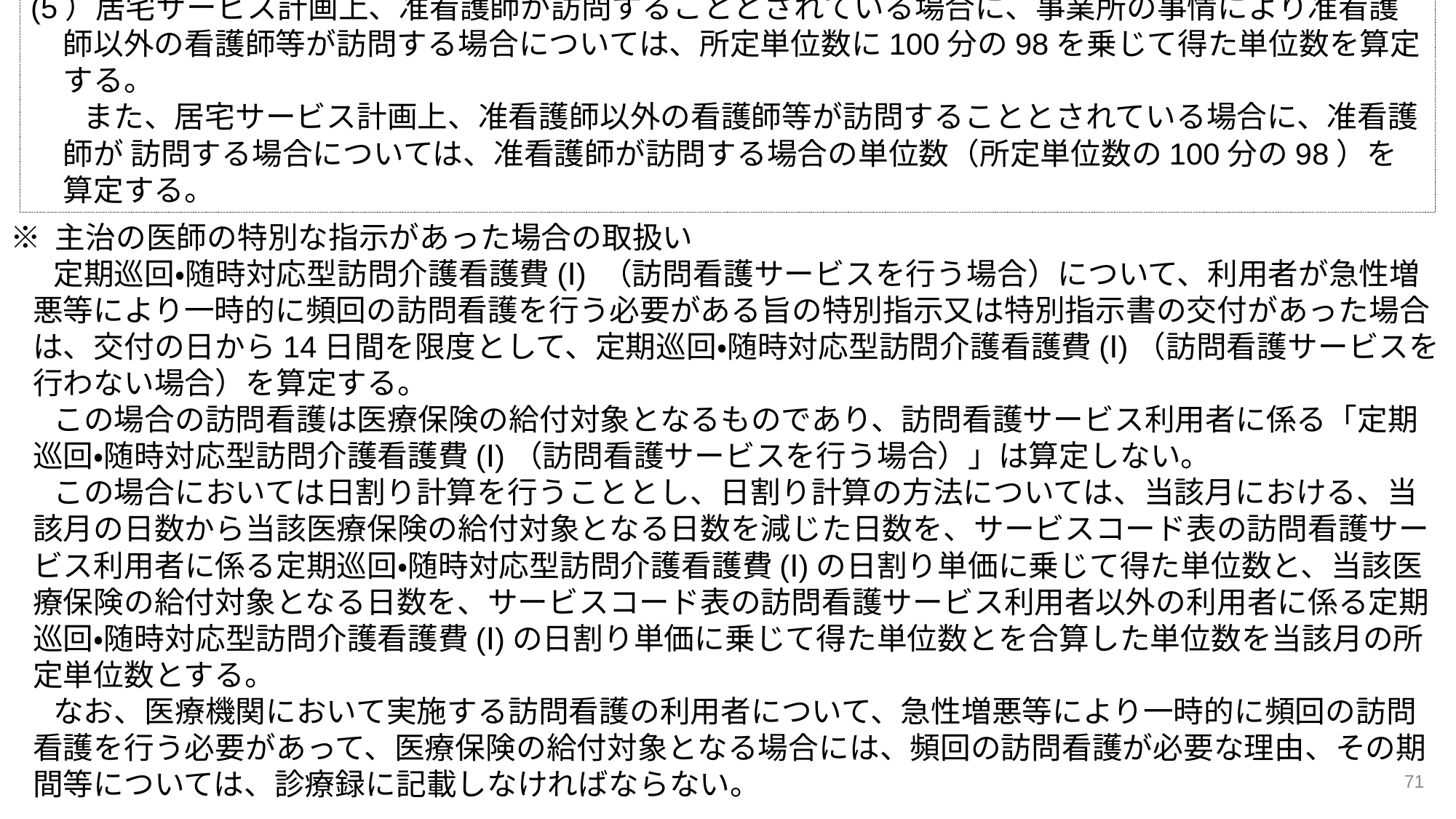

(5）居宅サービス計画上、准看護師が訪問することとされている場合に、事業所の事情により准看護師以外の看護師等が訪問する場合については、所定単位数に100分の98を乗じて得た単位数を算定する。
また、居宅サービス計画上、准看護師以外の看護師等が訪問することとされている場合に、准看護師が 訪問する場合については、准看護師が訪問する場合の単位数（所定単位数の100分の98）を算定する。
※ 主治の医師の特別な指示があった場合の取扱い
定期巡回・随時対応型訪問介護看護費(Ⅰ) （訪問看護サービスを行う場合）について、利用者が急性増悪等により一時的に頻回の訪問看護を行う必要がある旨の特別指示又は特別指示書の交付があった場合は、交付の日から14日間を限度として、定期巡回・随時対応型訪問介護看護費(Ⅰ)（訪問看護サービスを行わない場合）を算定する。
この場合の訪問看護は医療保険の給付対象となるものであり、訪問看護サービス利用者に係る「定期巡回・随時対応型訪問介護看護費(Ⅰ)（訪問看護サービスを行う場合）」は算定しない。
この場合においては日割り計算を行うこととし、日割り計算の方法については、当該月における、当該月の日数から当該医療保険の給付対象となる日数を減じた日数を、サービスコード表の訪問看護サービス利用者に係る定期巡回・随時対応型訪問介護看護費(Ⅰ)の日割り単価に乗じて得た単位数と、当該医療保険の給付対象となる日数を、サービスコード表の訪問看護サービス利用者以外の利用者に係る定期巡回・随時対応型訪問介護看護費(Ⅰ)の日割り単価に乗じて得た単位数とを合算した単位数を当該月の所定単位数とする。
なお、医療機関において実施する訪問看護の利用者について、急性増悪等により一時的に頻回の訪問看護を行う必要があって、医療保険の給付対象となる場合には、頻回の訪問看護が必要な理由、その期間等については、診療録に記載しなければならない。
71